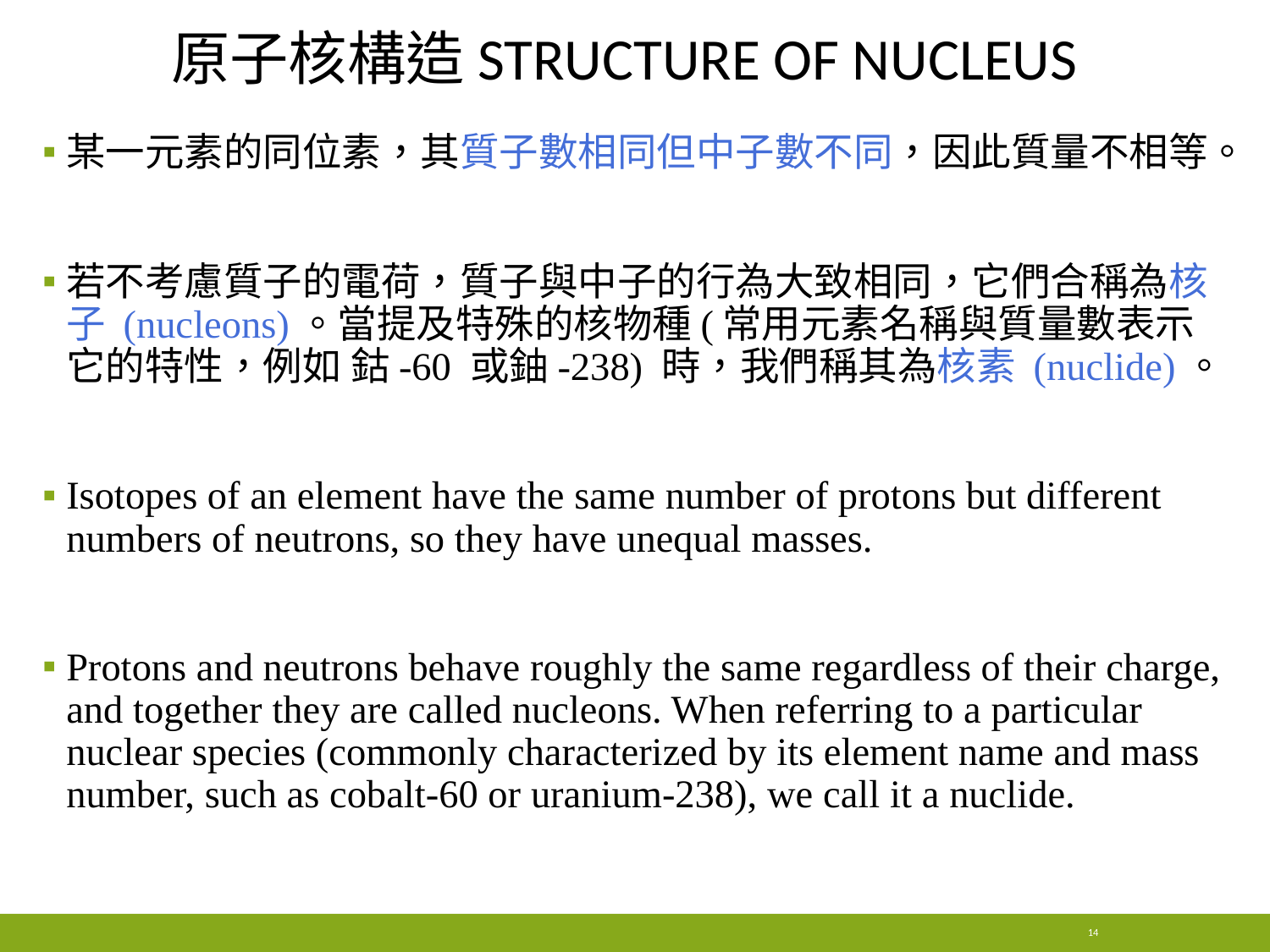

# 原子核構造structure of nucleus
某一元素的同位素，其質子數相同但中子數不同，因此質量不相等。

若不考慮質子的電荷，質子與中子的行為大致相同，它們合稱為核子 (nucleons)。當提及特殊的核物種(常用元素名稱與質量數表示它的特性，例如 鈷-60 或鈾-238) 時，我們稱其為核素 (nuclide)。

Isotopes of an element have the same number of protons but different numbers of neutrons, so they have unequal masses.

Protons and neutrons behave roughly the same regardless of their charge, and together they are called nucleons. When referring to a particular nuclear species (commonly characterized by its element name and mass number, such as cobalt-60 or uranium-238), we call it a nuclide.
14